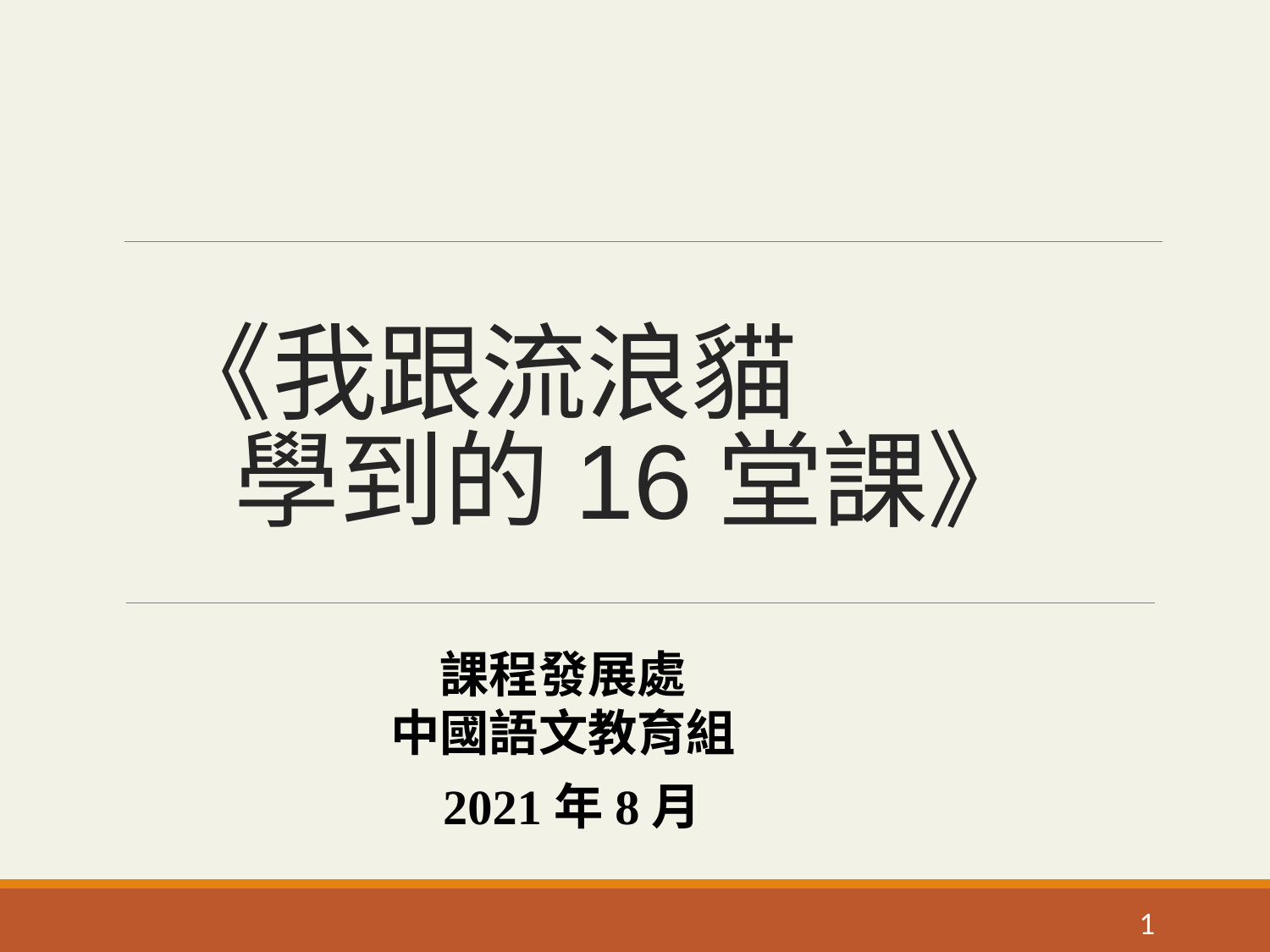

# 《我跟流浪貓 學到的16堂課》
課程發展處
中國語文教育組
2021年8月
1